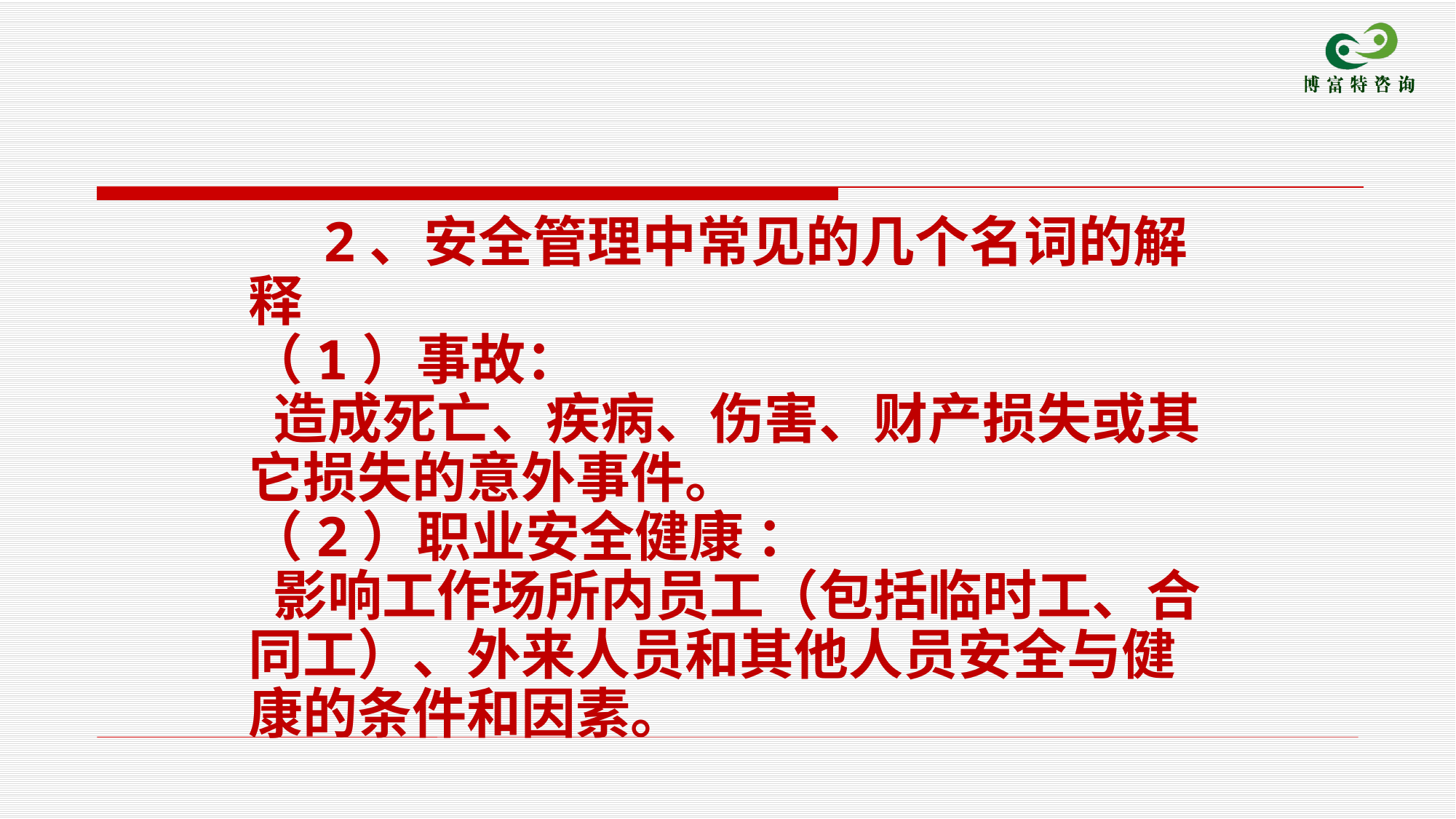

2、安全管理中常见的几个名词的解释
（1）事故：
  造成死亡、疾病、伤害、财产损失或其它损失的意外事件。
（2）职业安全健康 ：
  影响工作场所内员工（包括临时工、合同工）、外来人员和其他人员安全与健康的条件和因素。